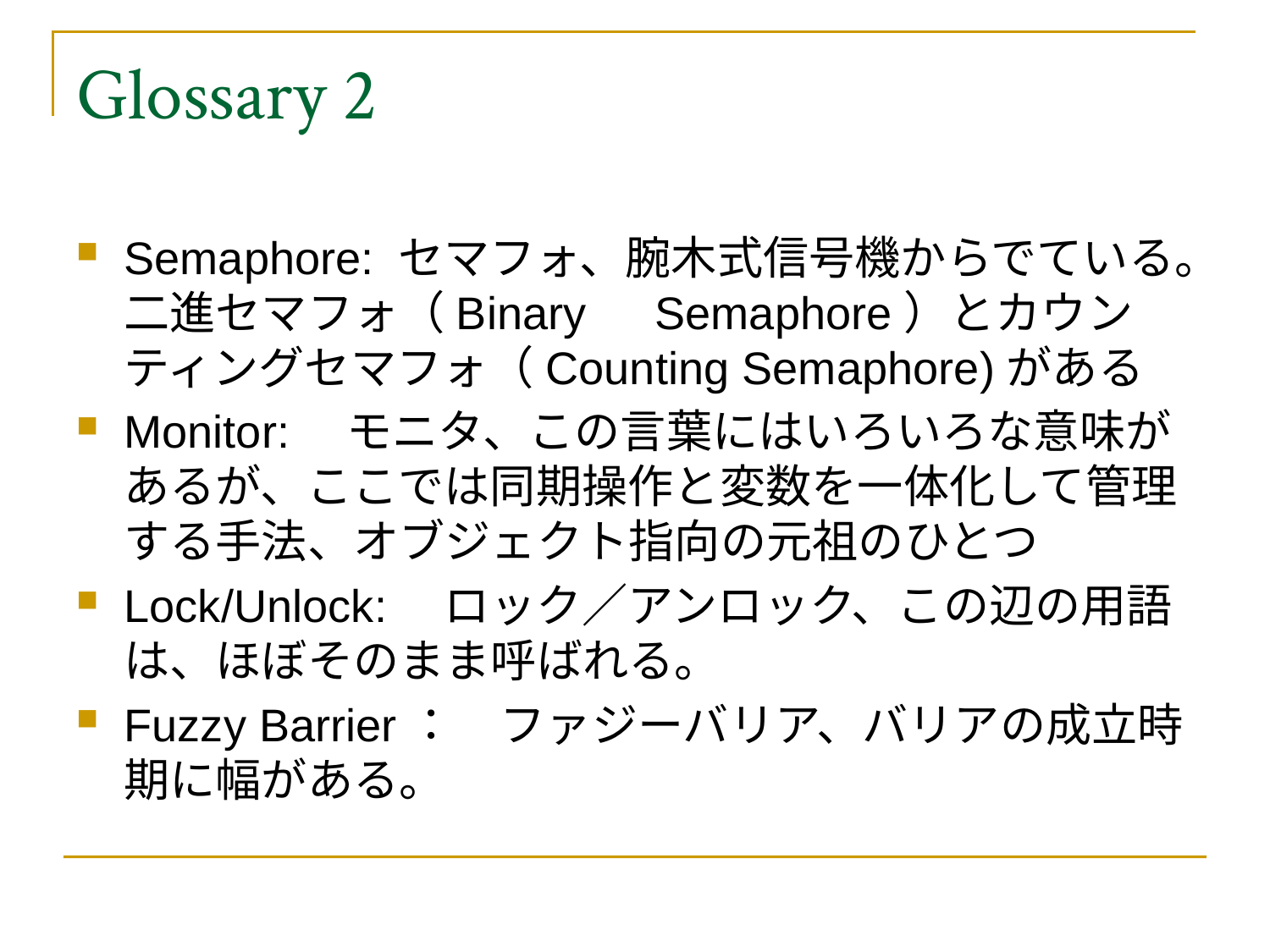

# Glossary 2
Semaphore: セマフォ、腕木式信号機からでている。二進セマフォ（Binary　Semaphore）とカウンティングセマフォ（Counting Semaphore)がある
Monitor:　モニタ、この言葉にはいろいろな意味があるが、ここでは同期操作と変数を一体化して管理する手法、オブジェクト指向の元祖のひとつ
Lock/Unlock:　ロック／アンロック、この辺の用語は、ほぼそのまま呼ばれる。
Fuzzy Barrier：　ファジーバリア、バリアの成立時期に幅がある。